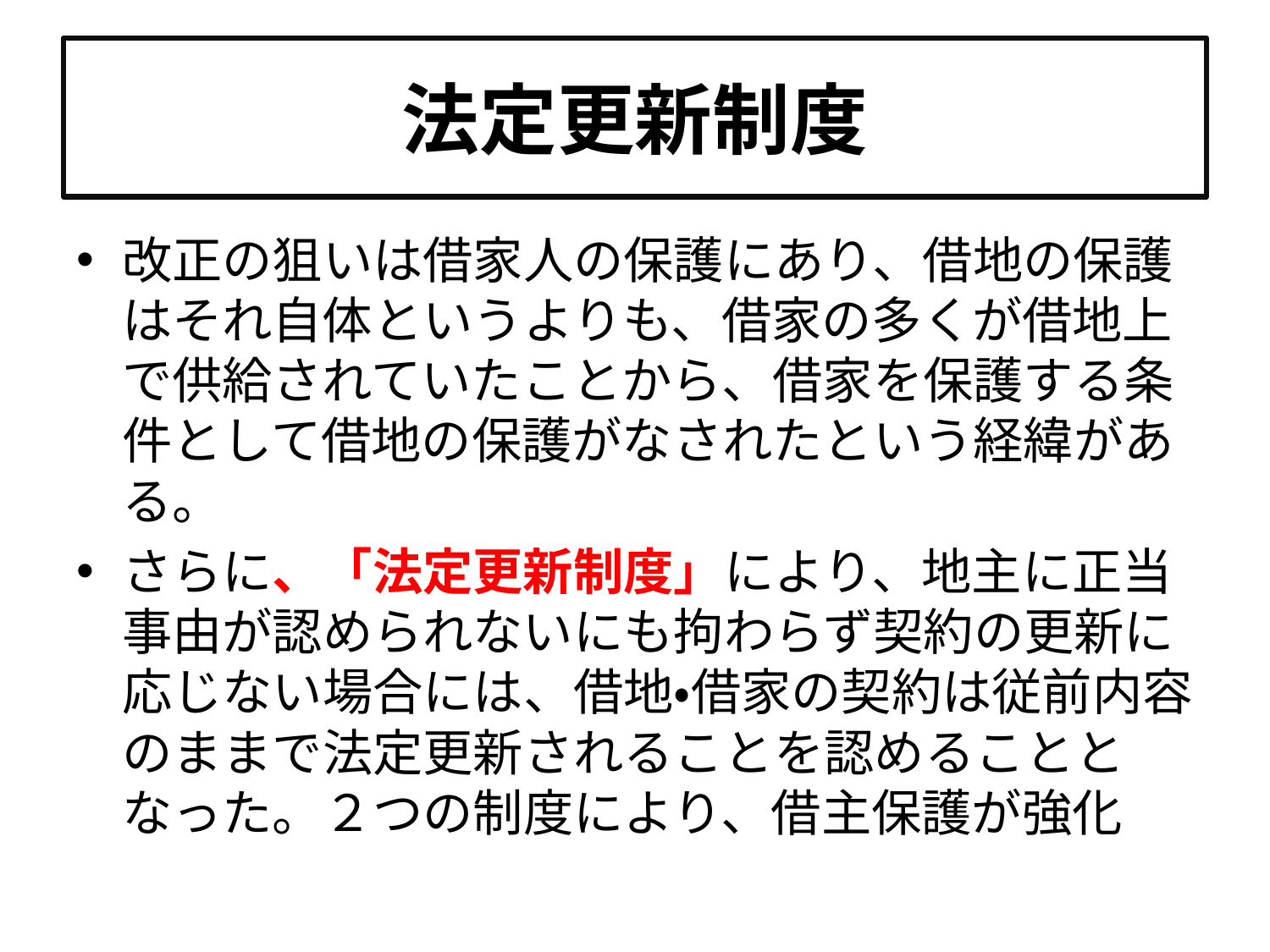

# 法定更新制度
改正の狙いは借家人の保護にあり、借地の保護はそれ自体というよりも、借家の多くが借地上で供給されていたことから、借家を保護する条件として借地の保護がなされたという経緯がある。
さらに、「法定更新制度」により、地主に正当事由が認められないにも拘わらず契約の更新に応じない場合には、借地・借家の契約は従前内容のままで法定更新されることを認めることとなった。２つの制度により、借主保護が強化